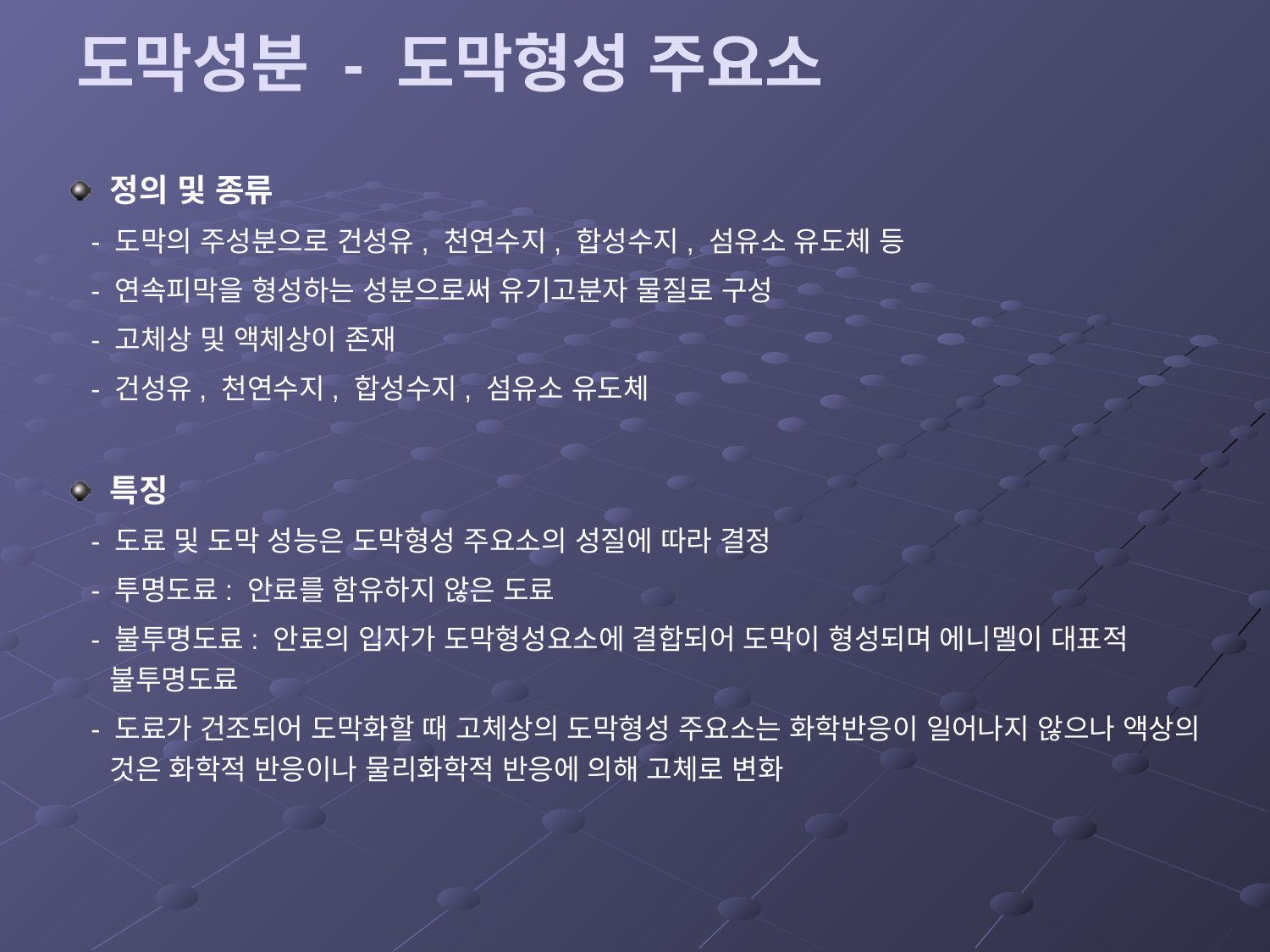

# 도막성분 - 도막형성 주요소
정의 및 종류
   - 도막의 주성분으로 건성유, 천연수지, 합성수지, 섬유소 유도체 등
   - 연속피막을 형성하는 성분으로써 유기고분자 물질로 구성
   - 고체상 및 액체상이 존재
   - 건성유, 천연수지, 합성수지, 섬유소 유도체

특징
   - 도료 및 도막 성능은 도막형성 주요소의 성질에 따라 결정
   - 투명도료: 안료를 함유하지 않은 도료
   - 불투명도료: 안료의 입자가 도막형성요소에 결합되어 도막이 형성되며 에니멜이 대표적 불투명도료
   - 도료가 건조되어 도막화할 때 고체상의 도막형성 주요소는 화학반응이 일어나지 않으나 액상의 것은 화학적 반응이나 물리화학적 반응에 의해 고체로 변화